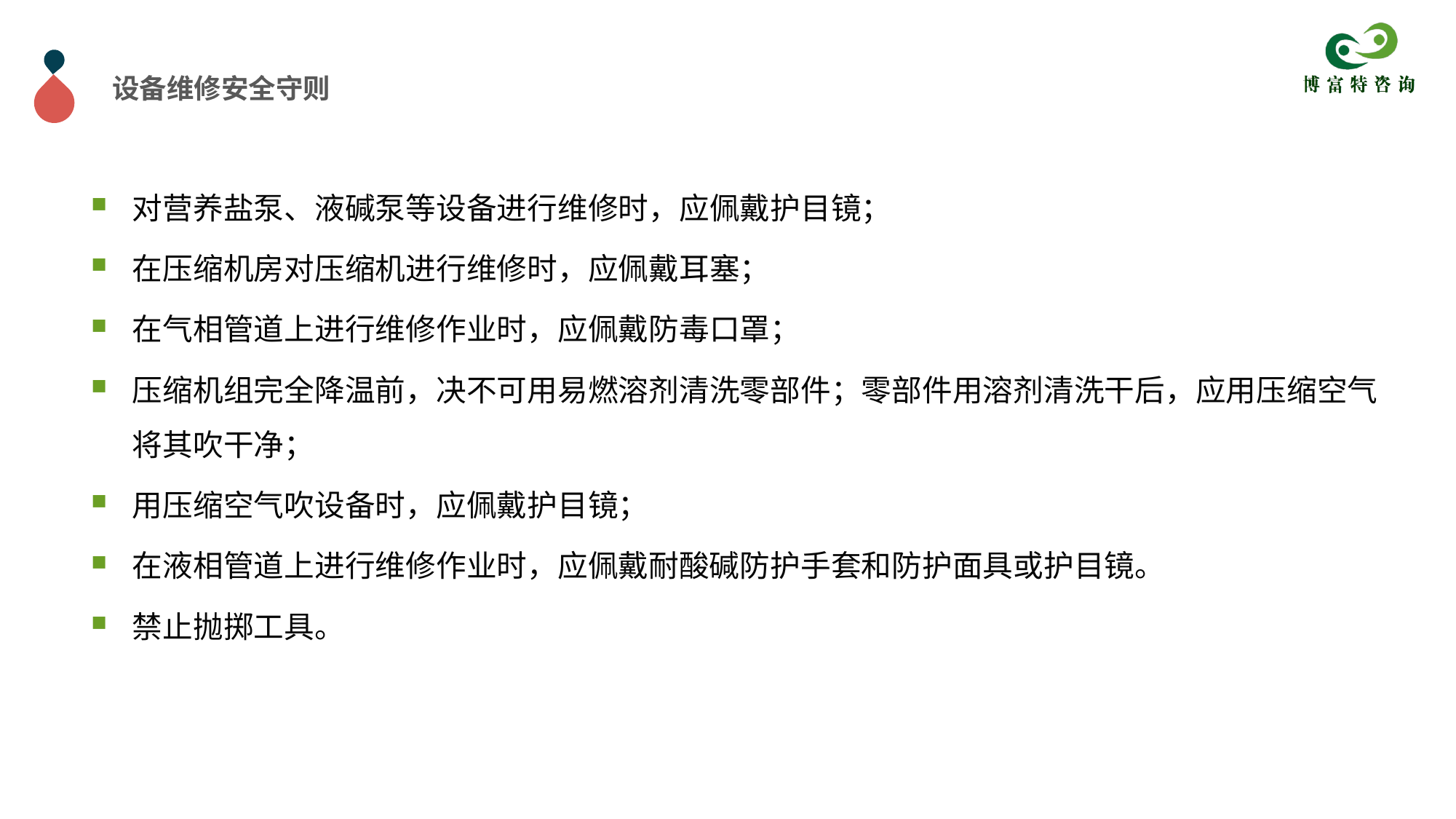

设备维修安全守则
对营养盐泵、液碱泵等设备进行维修时，应佩戴护目镜；
在压缩机房对压缩机进行维修时，应佩戴耳塞；
在气相管道上进行维修作业时，应佩戴防毒口罩；
压缩机组完全降温前，决不可用易燃溶剂清洗零部件；零部件用溶剂清洗干后，应用压缩空气将其吹干净；
用压缩空气吹设备时，应佩戴护目镜；
在液相管道上进行维修作业时，应佩戴耐酸碱防护手套和防护面具或护目镜。
禁止抛掷工具。